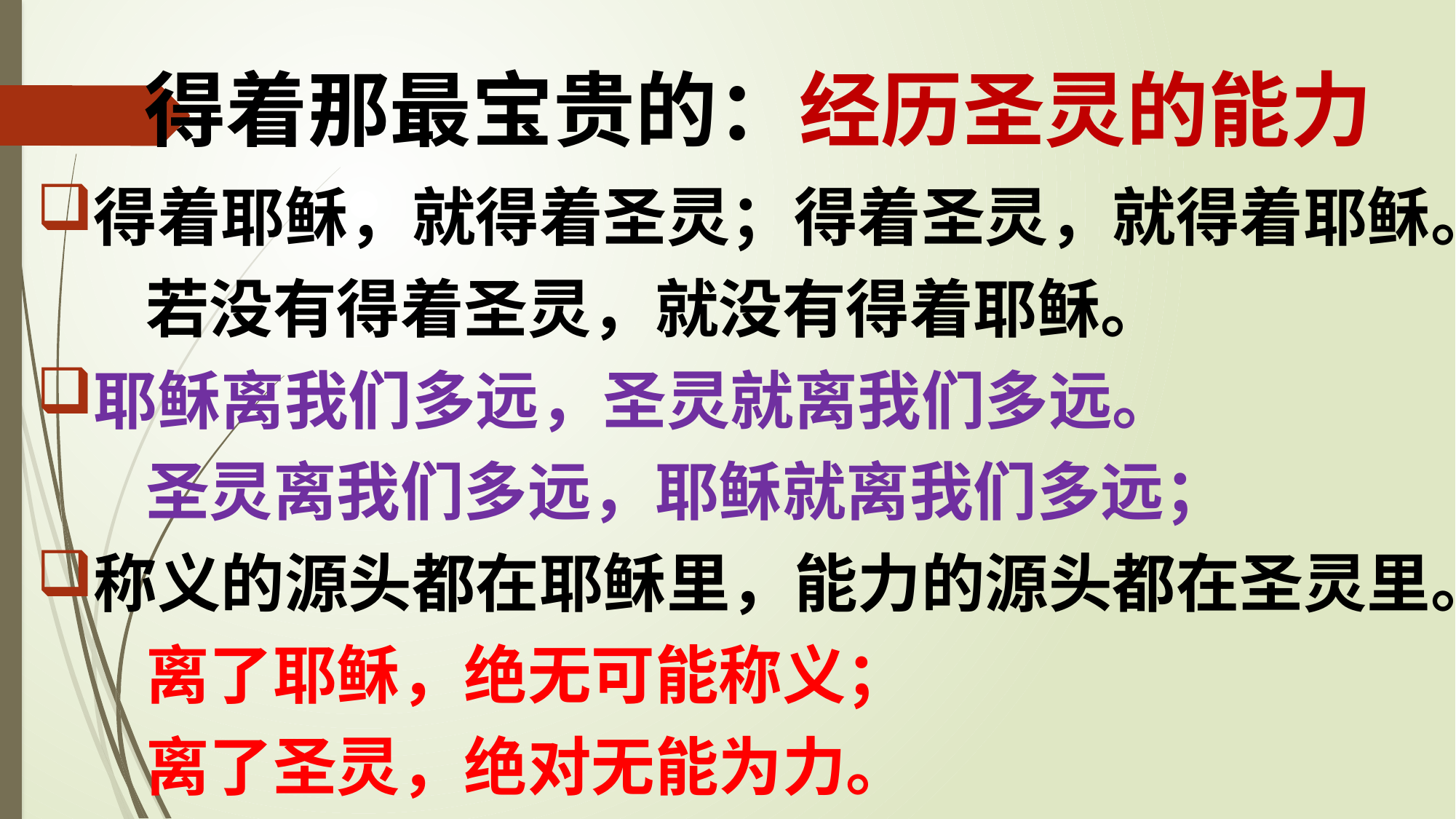

# 得着那最宝贵的：经历圣灵的能力
得着耶稣，就得着圣灵；得着圣灵，就得着耶稣。
	若没有得着圣灵，就没有得着耶稣。
耶稣离我们多远，圣灵就离我们多远。
	圣灵离我们多远，耶稣就离我们多远；
称义的源头都在耶稣里，能力的源头都在圣灵里。
	离了耶稣，绝无可能称义；
	离了圣灵，绝对无能为力。